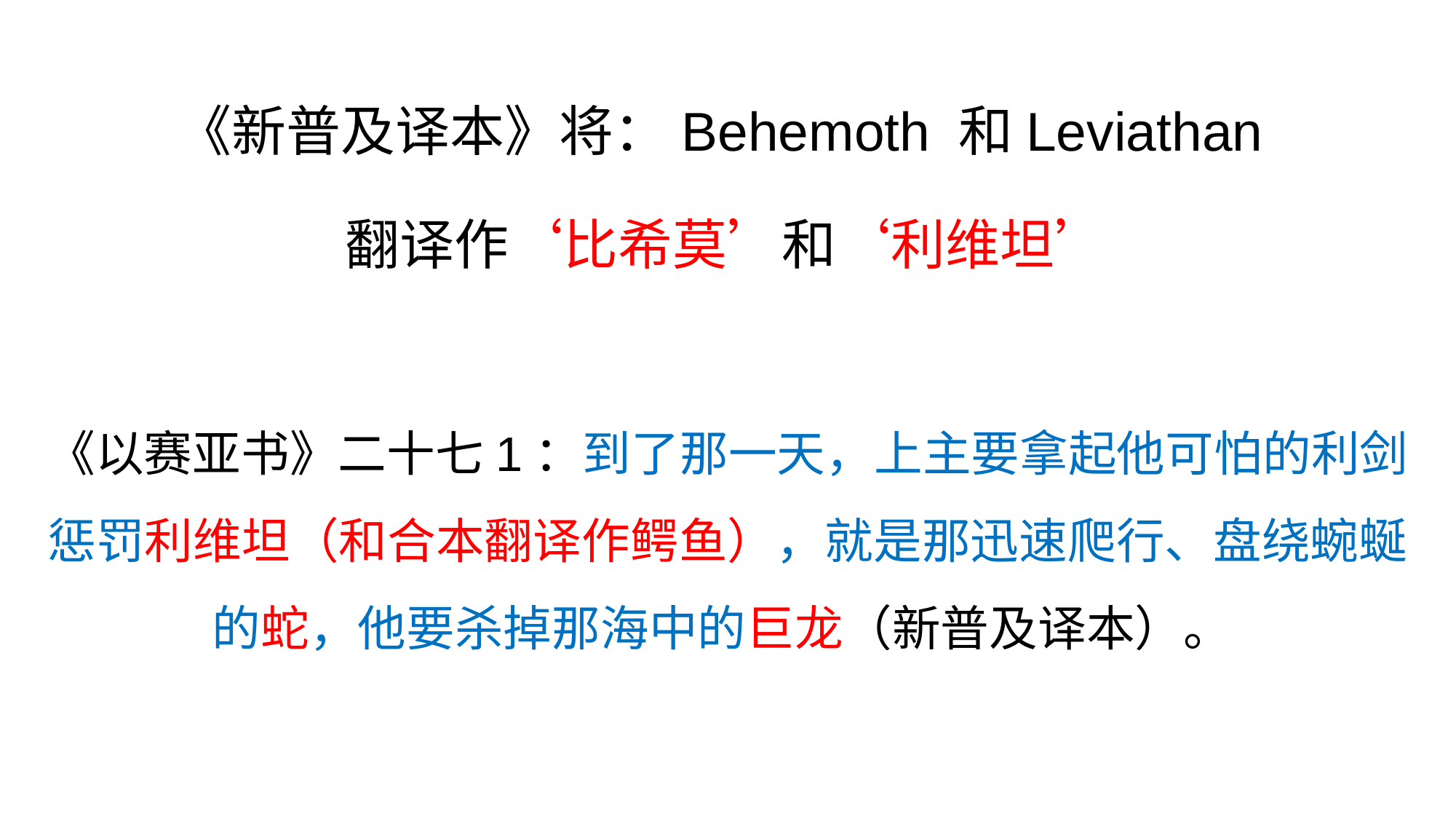

#
《新普及译本》将：Behemoth 和Leviathan
翻译作‘比希莫’和‘利维坦’

《以赛亚书》二十七1：到了那一天，上主要拿起他可怕的利剑惩罚利维坦（和合本翻译作鳄鱼），就是那迅速爬行、盘绕蜿蜒的蛇，他要杀掉那海中的巨龙（新普及译本）。